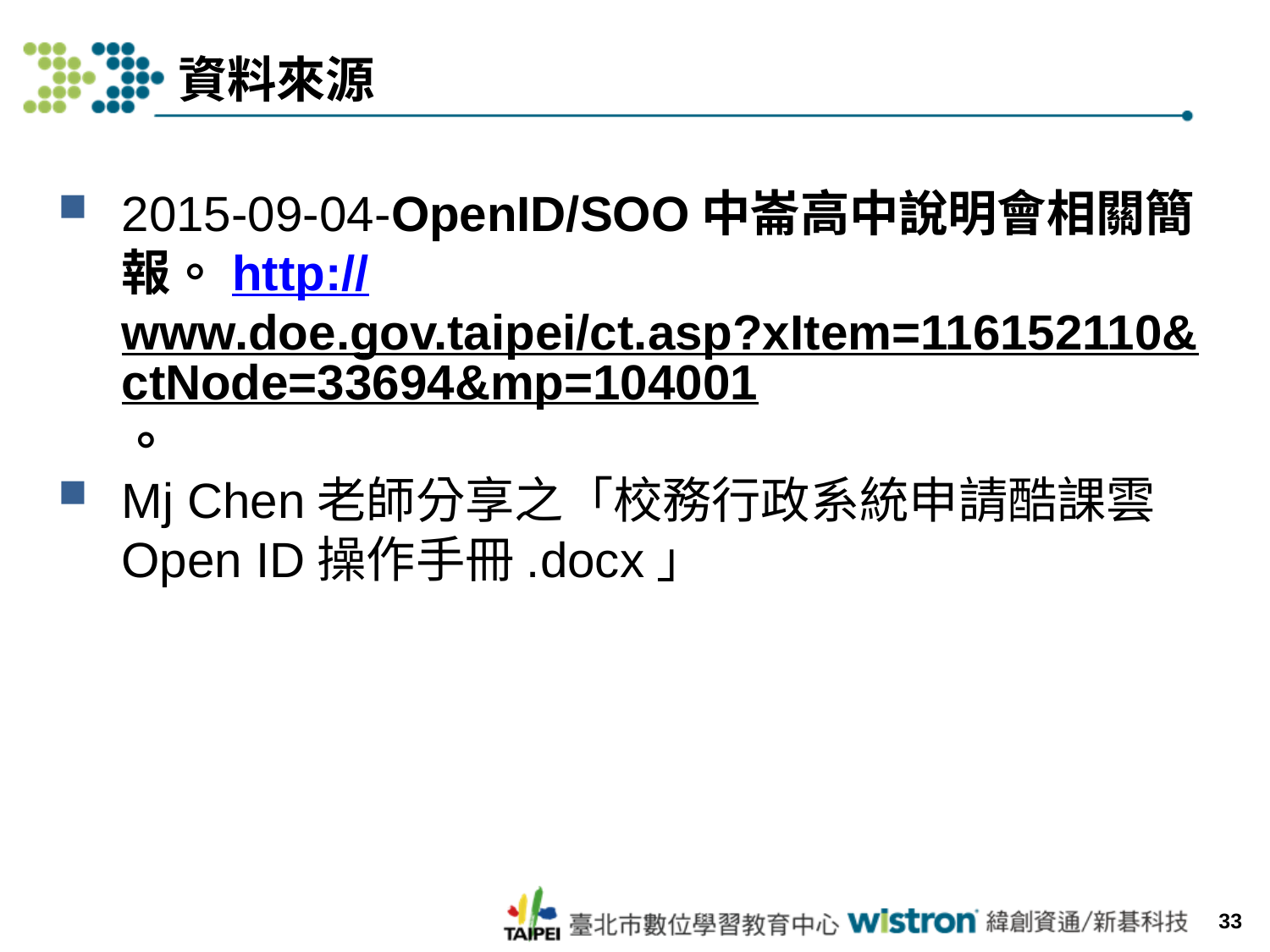

# 資料來源
2015-09-04-OpenID/SOO中崙高中說明會相關簡報。http://www.doe.gov.taipei/ct.asp?xItem=116152110&ctNode=33694&mp=104001。
Mj Chen老師分享之「校務行政系統申請酷課雲Open ID操作手冊.docx」
33